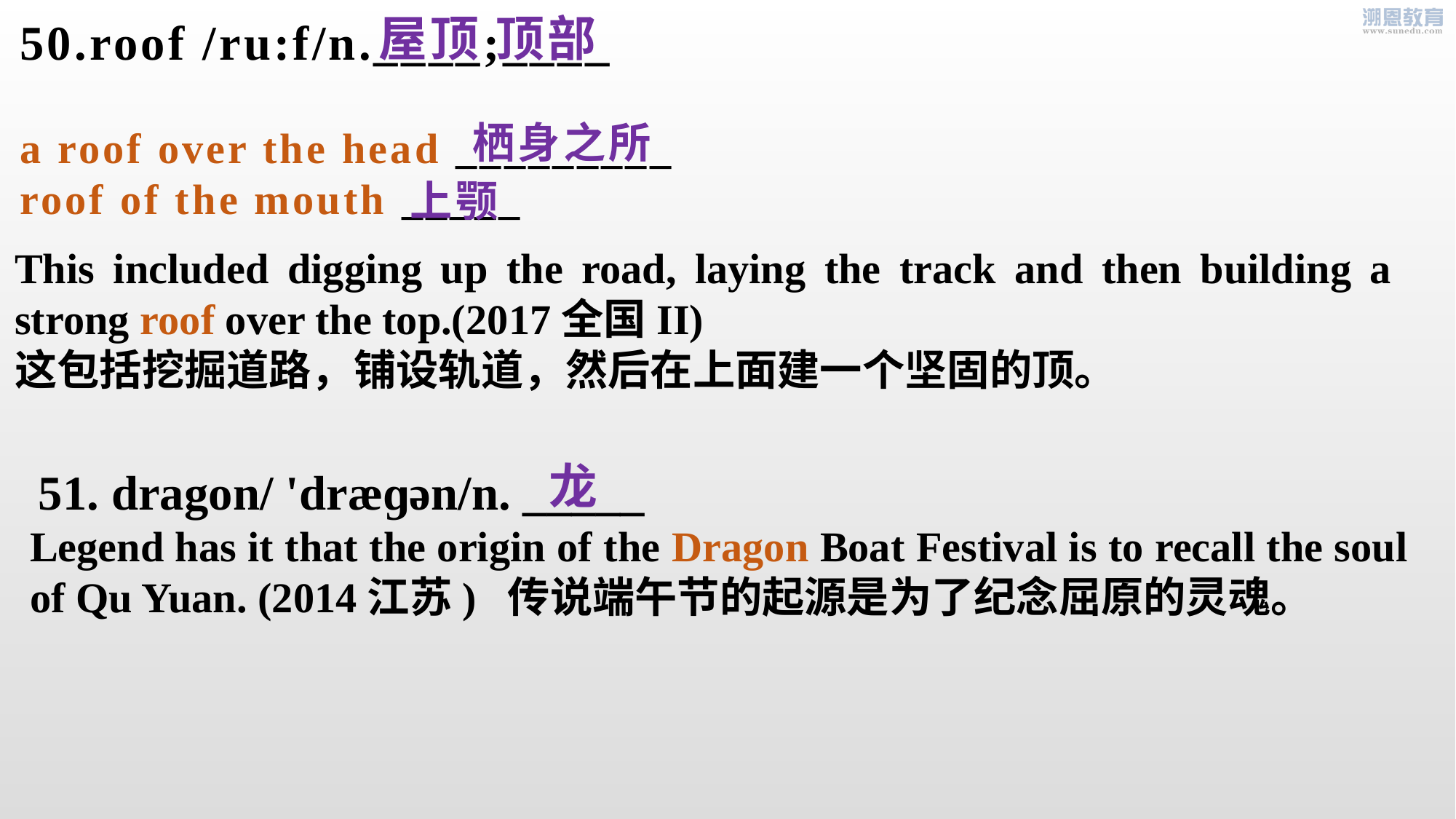

屋顶 顶部
50.roof /ru:f/n.____;____

a roof over the head _________
roof of the mouth _____
栖身之所
上颚
This included digging up the road, laying the track and then building a strong roof over the top.(2017全国II)
这包括挖掘道路，铺设轨道，然后在上面建一个坚固的顶。
龙
51. dragon/ 'dræɡən/n. _____
Legend has it that the origin of the Dragon Boat Festival is to recall the soul of Qu Yuan. (2014江苏)  传说端午节的起源是为了纪念屈原的灵魂。